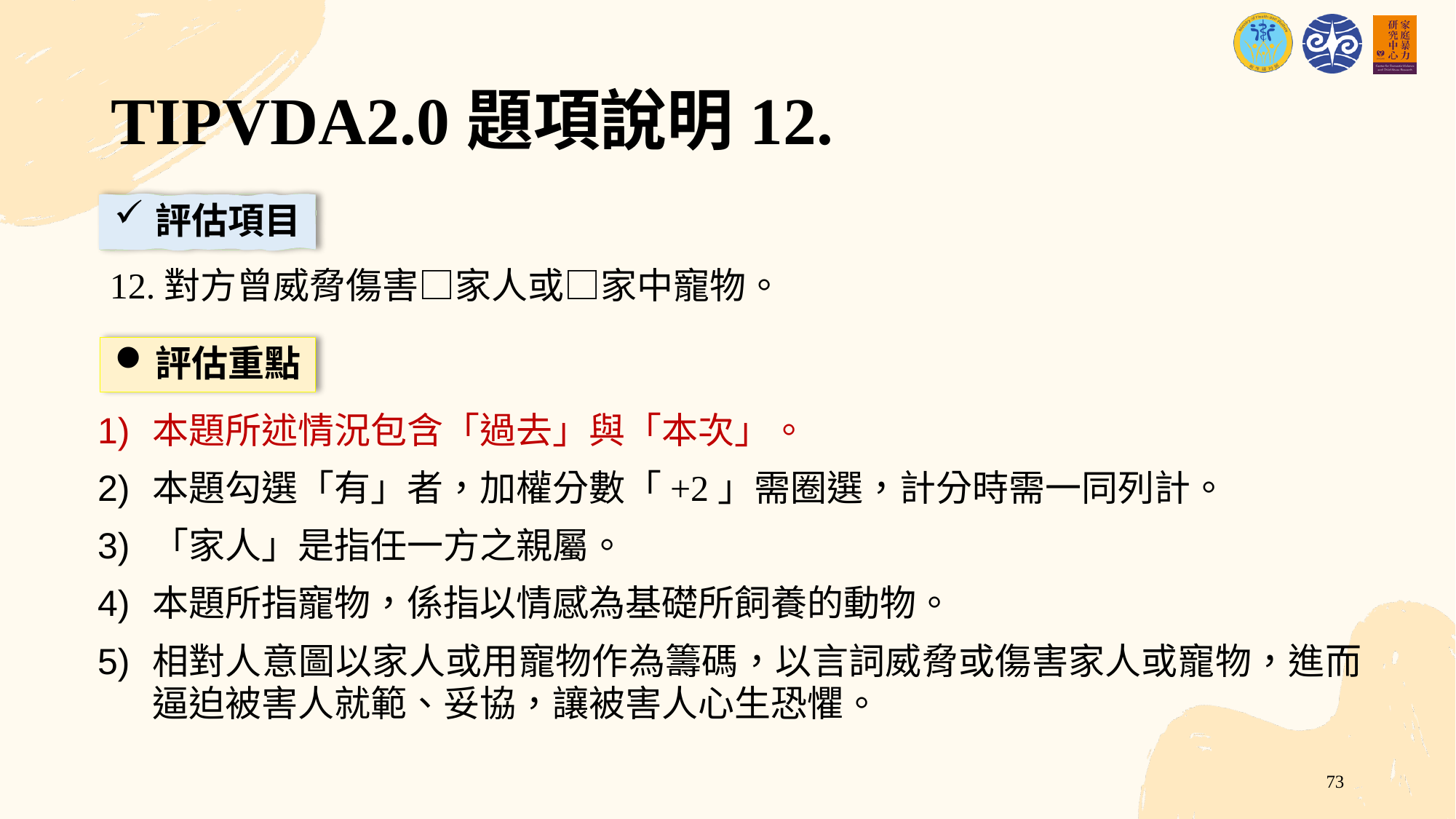

# TIPVDA2.0題項說明12.
評估項目
12.對方曾威脅傷害□家人或□家中寵物。
評估重點
本題所述情況包含「過去」與「本次」。
本題勾選「有」者，加權分數「+2」需圈選，計分時需一同列計。
「家人」是指任一方之親屬。
本題所指寵物，係指以情感為基礎所飼養的動物。
相對人意圖以家人或用寵物作為籌碼，以言詞威脅或傷害家人或寵物，進而逼迫被害人就範、妥協，讓被害人心生恐懼。
73